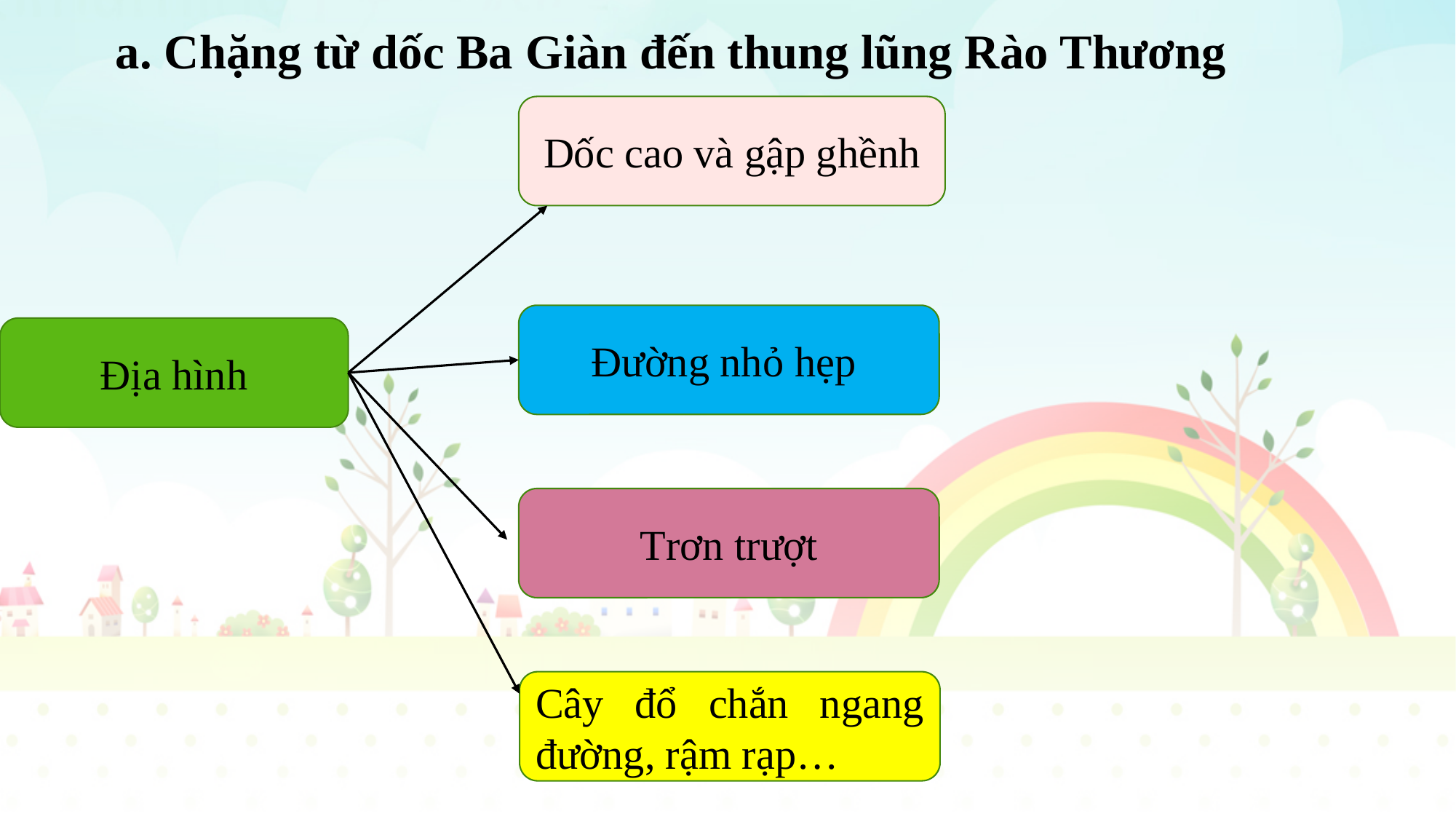

a. Chặng từ dốc Ba Giàn đến thung lũng Rào Thương
Dốc cao và gập ghềnh
Đường nhỏ hẹp
Địa hình
Trơn trượt
Cây đổ chắn ngang đường, rậm rạp…
0.5 秒延迟符，无
意义，可删除.